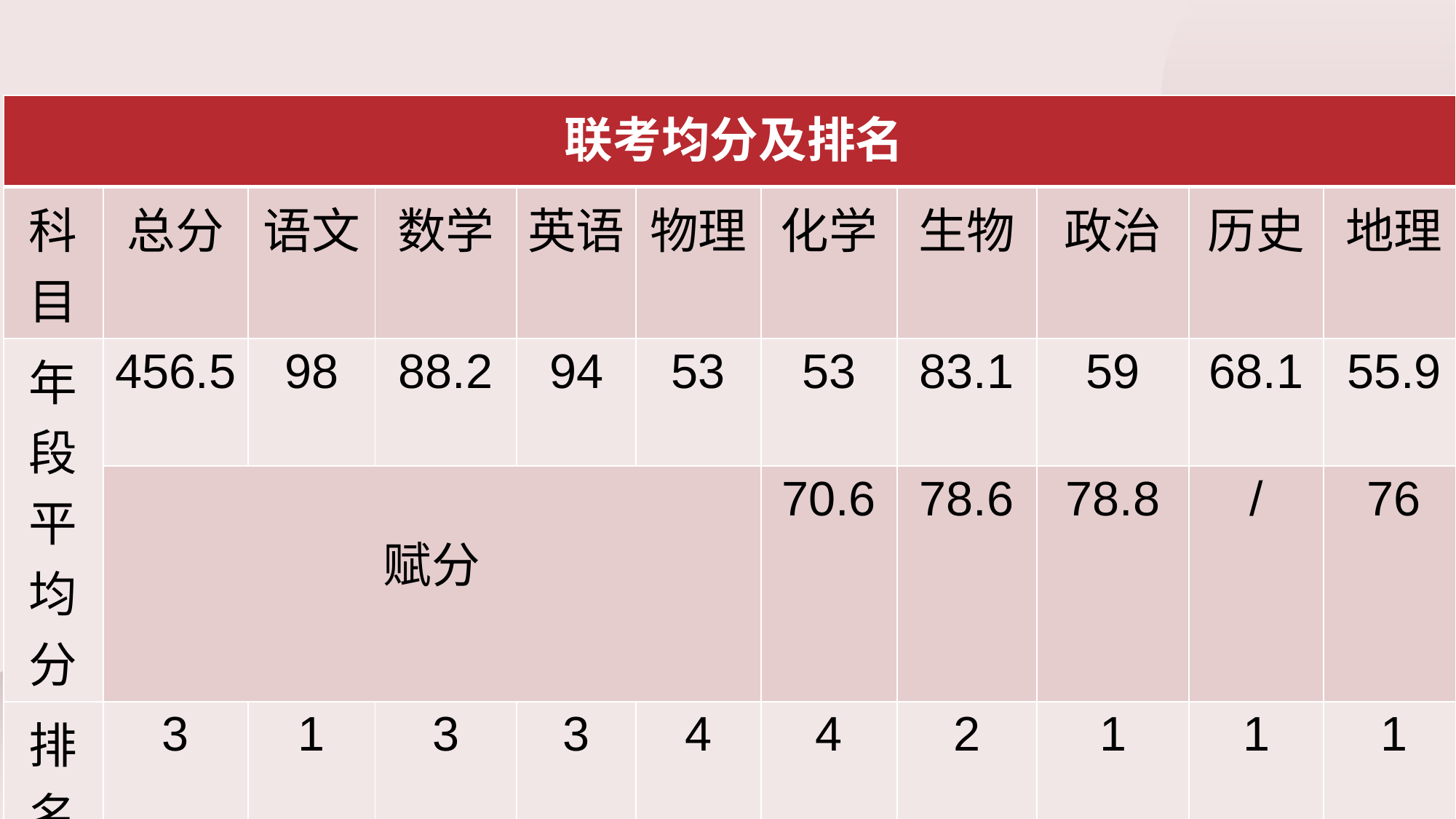

| 联考均分及排名 |  |  |  |  |  |  |  |  |  |  |
| --- | --- | --- | --- | --- | --- | --- | --- | --- | --- | --- |
| 科 目 | 总分 | 语文 | 数学 | 英语 | 物理 | 化学 | 生物 | 政治 | 历史 | 地理 |
| 年 段 平 均 分 | 456.5 | 98 | 88.2 | 94 | 53 | 53 | 83.1 | 59 | 68.1 | 55.9 |
|  | 赋分 |  |  |  |  | 70.6 | 78.6 | 78.8 | / | 76 |
| 排 名 | 3 | 1 | 3 | 3 | 4 | 4 | 2 | 1 | 1 | 1 |